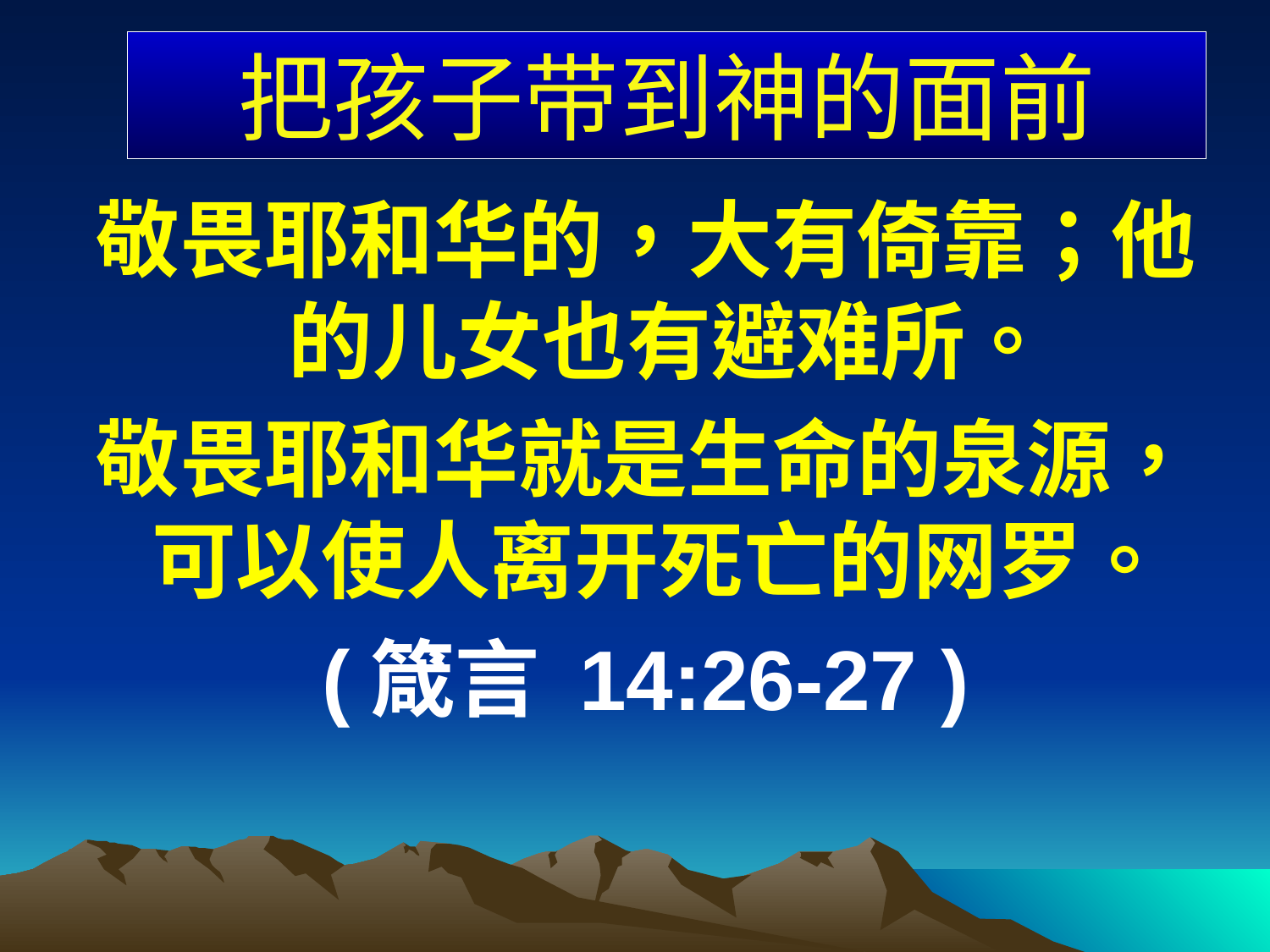

# 把孩子带到神的面前
敬畏耶和华的，大有倚靠；他的儿女也有避难所。
敬畏耶和华就是生命的泉源，可以使人离开死亡的网罗。
(箴言 14:26-27 )